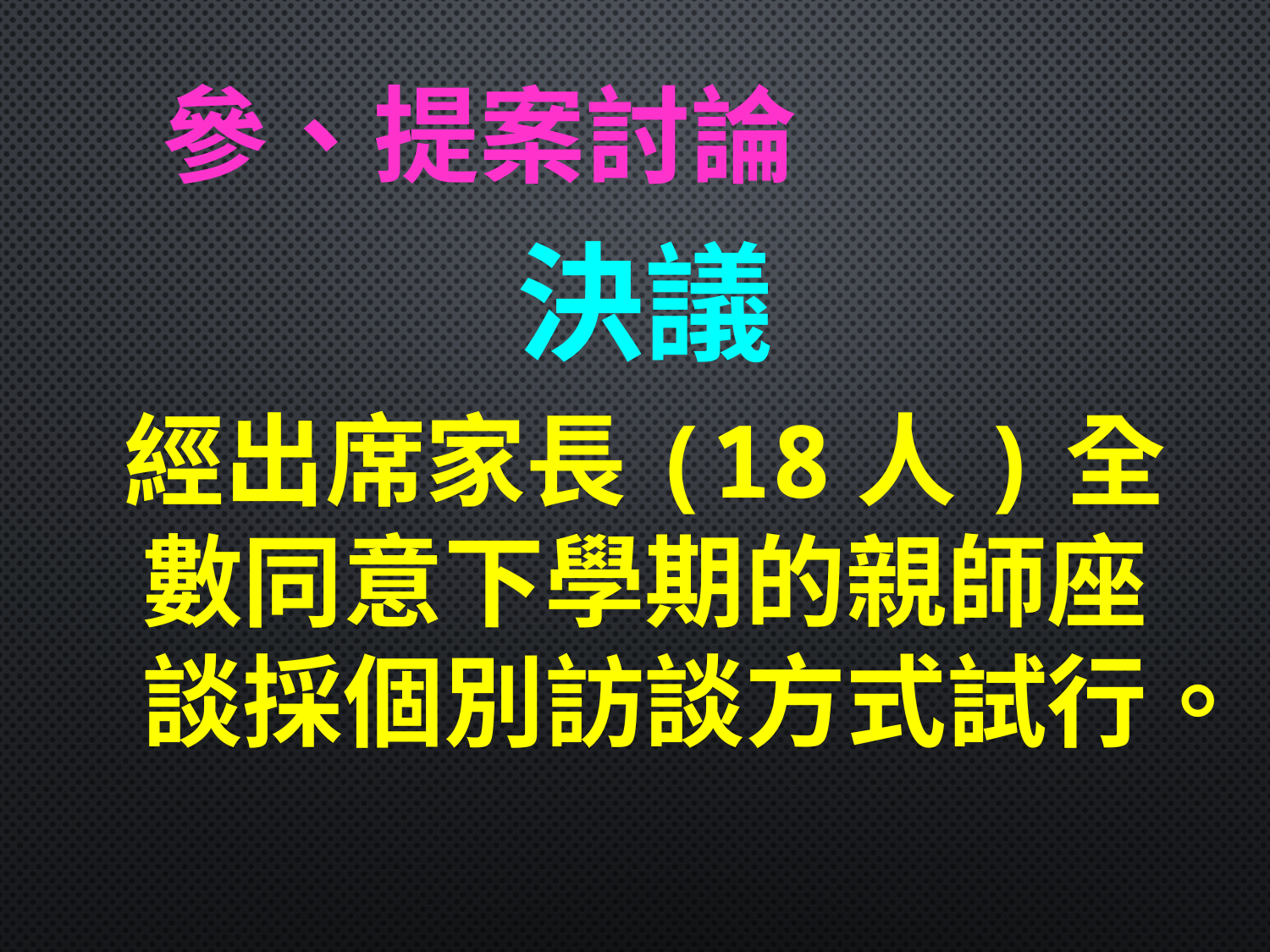

# 參、提案討論
決議
經出席家長(18人)全數同意下學期的親師座談採個別訪談方式試行。